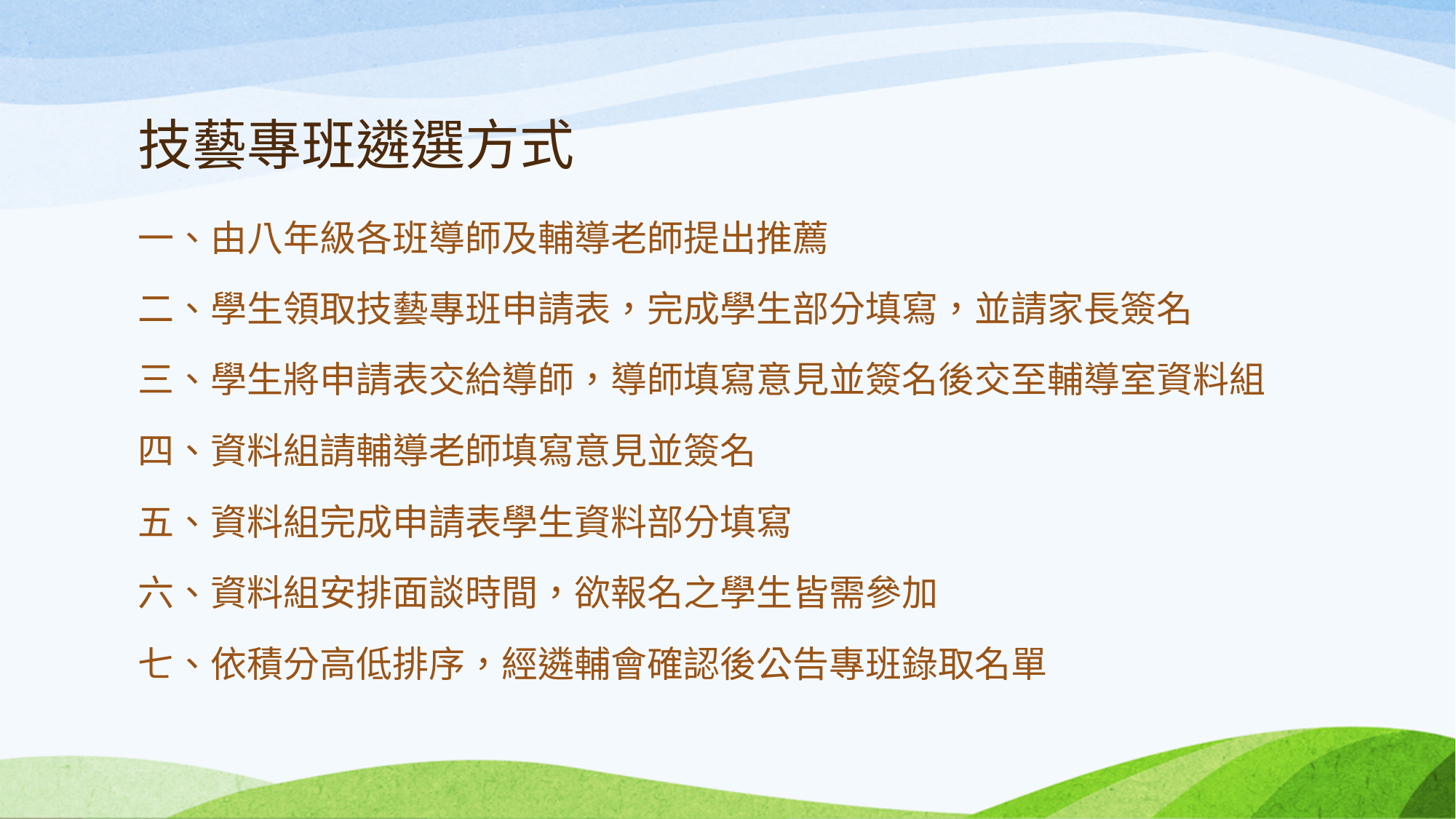

# 技藝專班遴選方式
一、由八年級各班導師及輔導老師提出推薦
二、學生領取技藝專班申請表，完成學生部分填寫，並請家長簽名
三、學生將申請表交給導師，導師填寫意見並簽名後交至輔導室資料組
四、資料組請輔導老師填寫意見並簽名
五、資料組完成申請表學生資料部分填寫
六、資料組安排面談時間，欲報名之學生皆需參加
七、依積分高低排序，經遴輔會確認後公告專班錄取名單